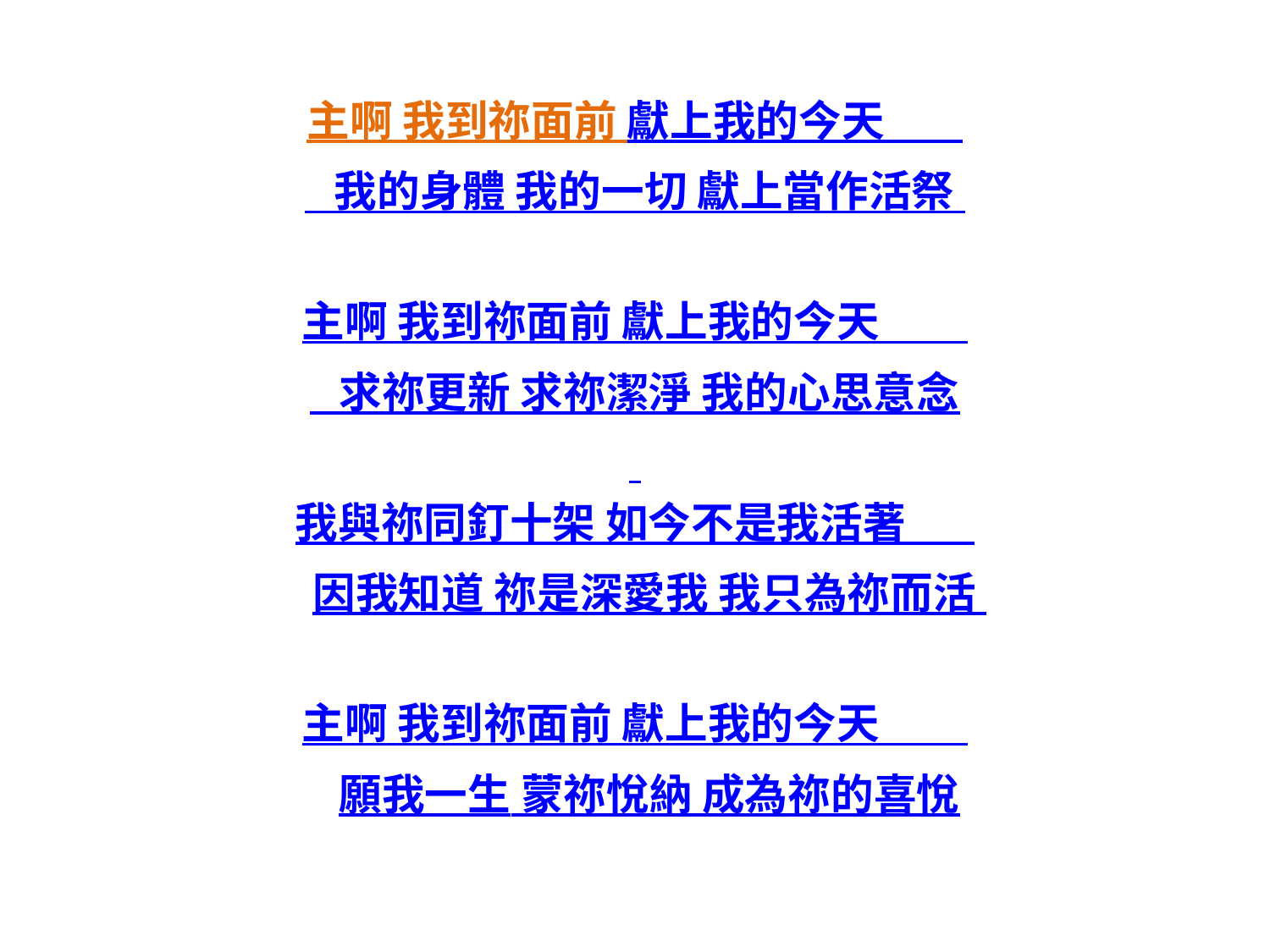

#
主啊 我到祢面前 獻上我的今天
   我的身體 我的一切 獻上當作活祭

主啊 我到祢面前 獻上我的今天
   求祢更新 求祢潔淨 我的心思意念

我與祢同釘十架 如今不是我活著
   因我知道 祢是深愛我 我只為祢而活

主啊 我到祢面前 獻上我的今天
   願我一生 蒙祢悅納 成為祢的喜悅